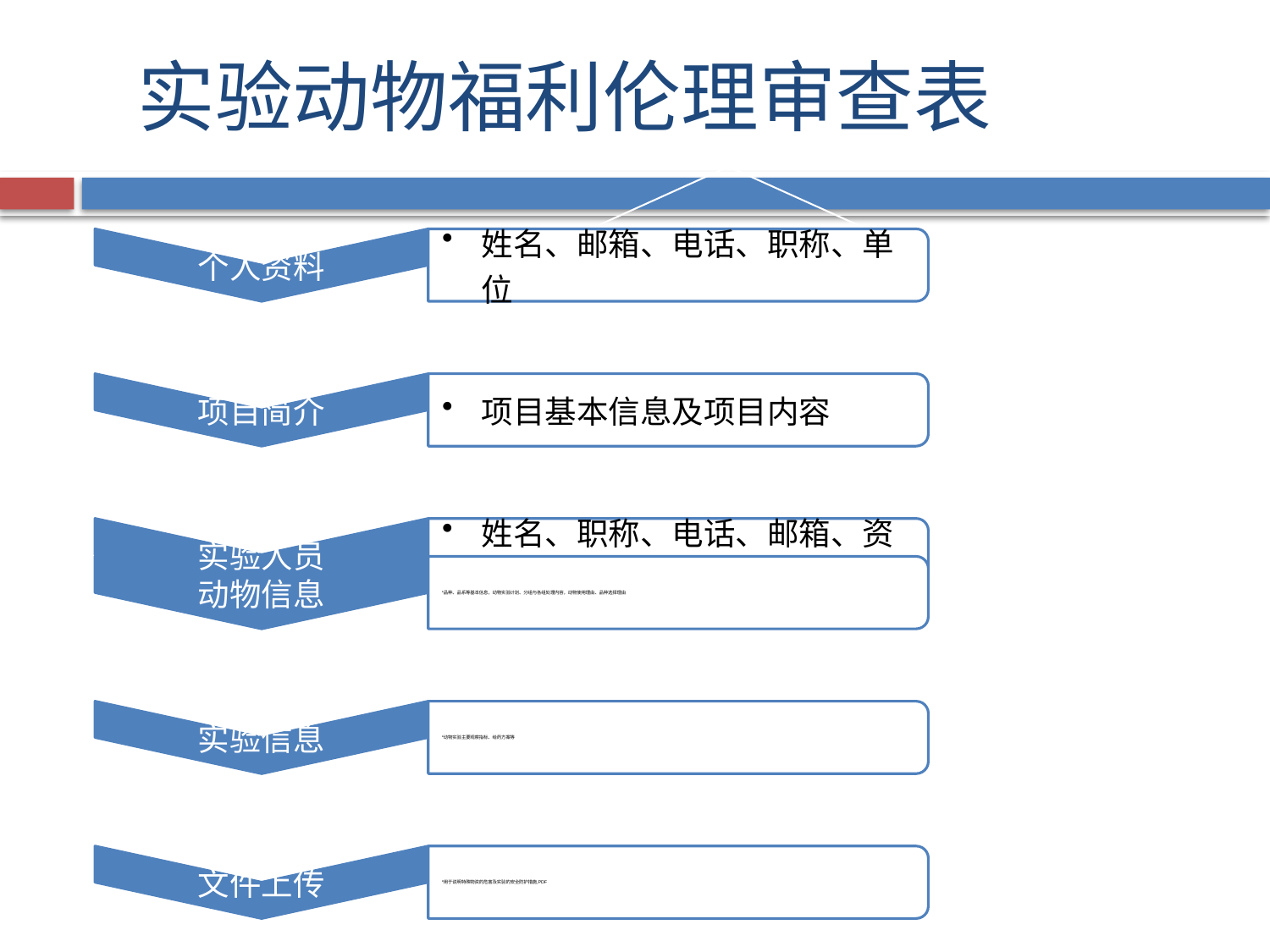

# 实验动物福利伦理审查表

个人资料
姓名、邮箱、电话、职称、单位
项目简介
项目基本信息及项目内容
实验人员
姓名、职称、电话、邮箱、资格证号

动物信息
品种、品系等基本信息，动物实验计划、分组与各组处理内容，动物使用理由、品种选择理由
实验信息
动物实验主要观察指标、给药方案等
文件上传
用于说明特殊物资的危害及实验的安全防护措施,PDF
表型分析 Phenotype  analysis